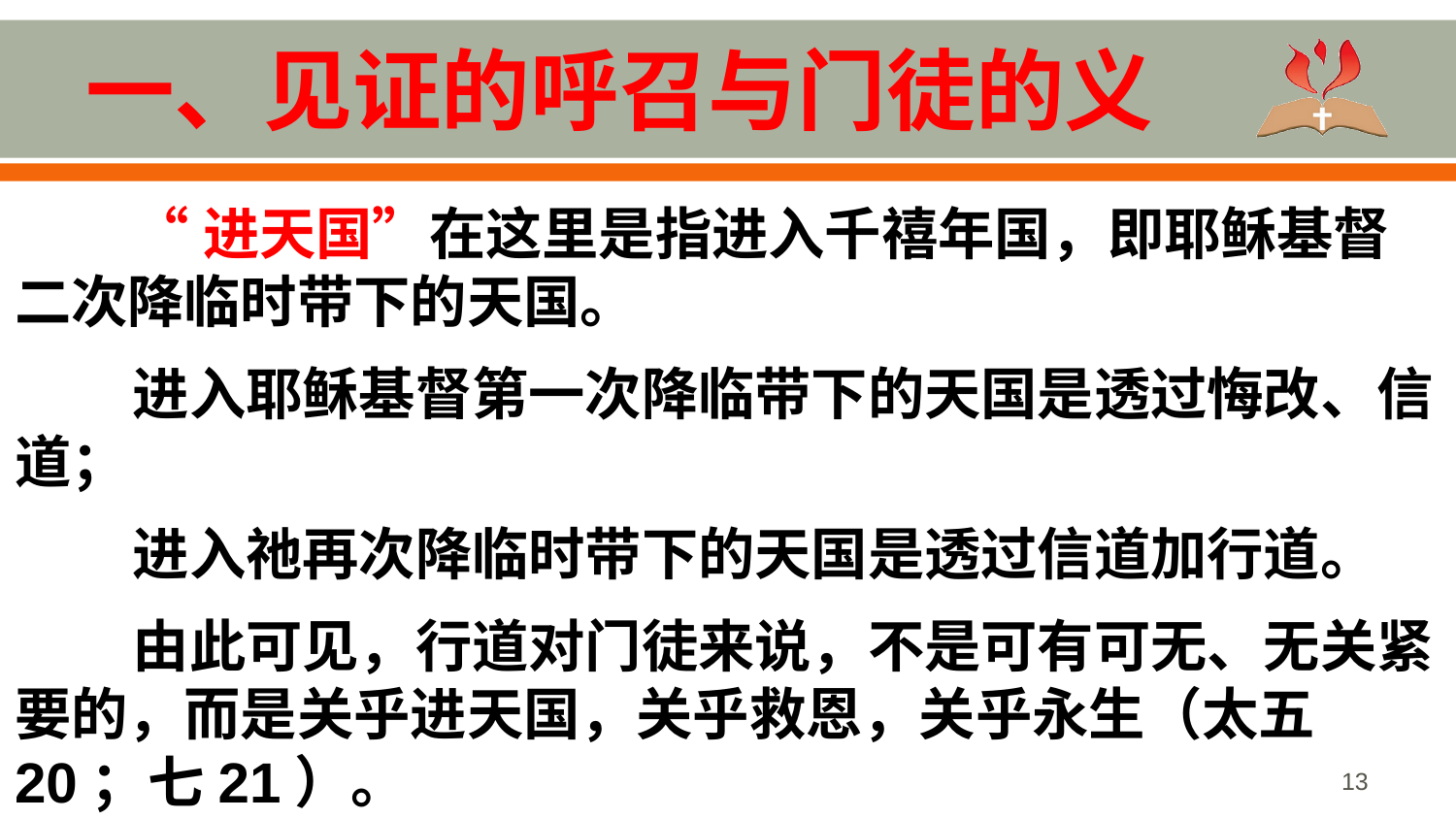

# 一、见证的呼召与门徒的义
“进天国”在这里是指进入千禧年国，即耶稣基督二次降临时带下的天国。
进入耶稣基督第一次降临带下的天国是透过悔改、信道；
进入祂再次降临时带下的天国是透过信道加行道。
由此可见，行道对门徒来说，不是可有可无、无关紧要的，而是关乎进天国，关乎救恩，关乎永生（太五20；七21）。

13